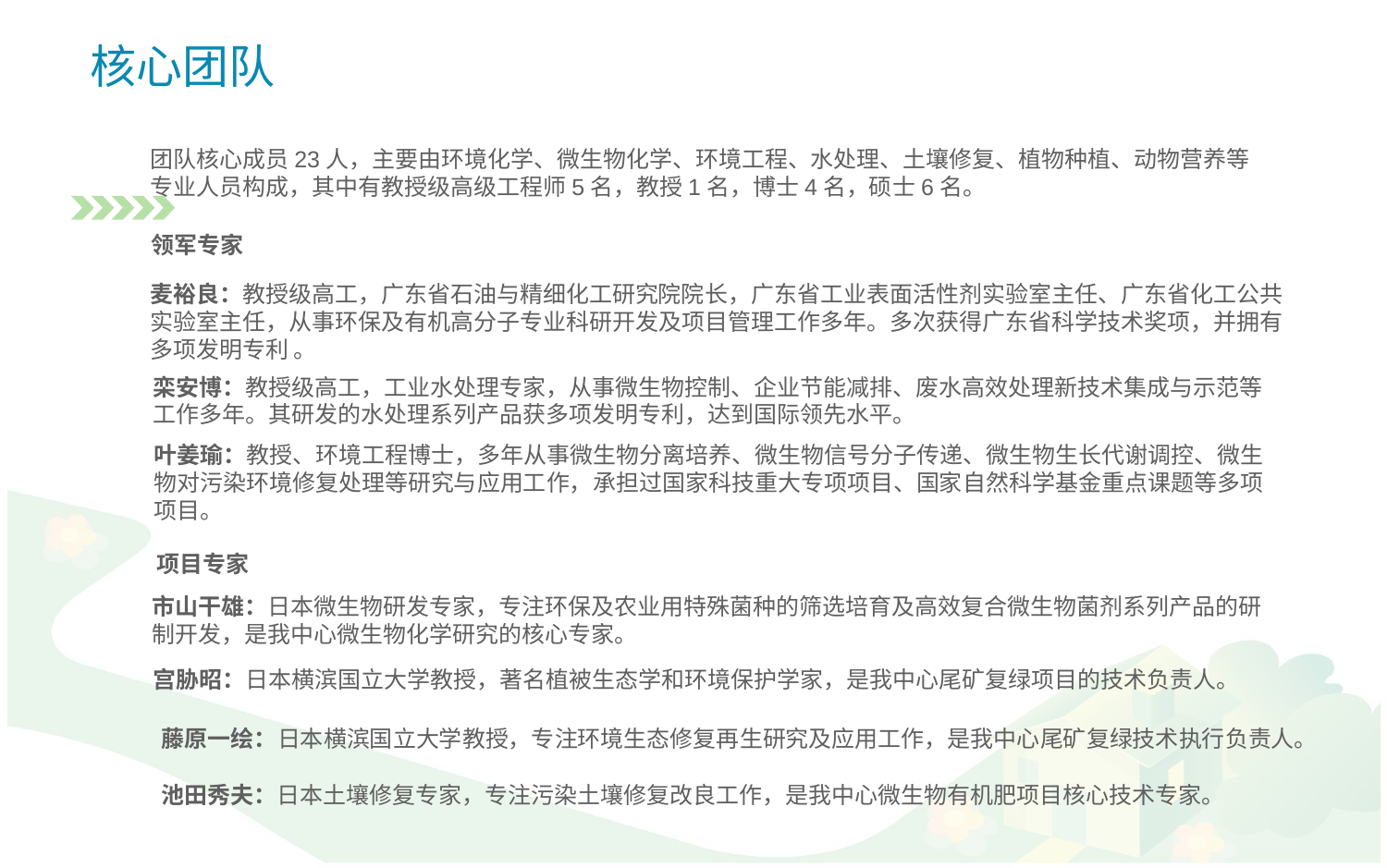

# 核心团队
团队核心成员23人，主要由环境化学、微生物化学、环境工程、水处理、土壤修复、植物种植、动物营养等专业人员构成，其中有教授级高级工程师5名，教授1名，博士4名，硕士6名。
领军专家
麦裕良：教授级高工，广东省石油与精细化工研究院院长，广东省工业表面活性剂实验室主任、广东省化工公共实验室主任，从事环保及有机高分子专业科研开发及项目管理工作多年。多次获得广东省科学技术奖项，并拥有多项发明专利 。
栾安博：教授级高工，工业水处理专家，从事微生物控制、企业节能减排、废水高效处理新技术集成与示范等工作多年。其研发的水处理系列产品获多项发明专利，达到国际领先水平。
叶姜瑜：教授、环境工程博士，多年从事微生物分离培养、微生物信号分子传递、微生物生长代谢调控、微生物对污染环境修复处理等研究与应用工作，承担过国家科技重大专项项目、国家自然科学基金重点课题等多项项目。
项目专家
市山干雄：日本微生物研发专家，专注环保及农业用特殊菌种的筛选培育及高效复合微生物菌剂系列产品的研制开发，是我中心微生物化学研究的核心专家。
宫胁昭：日本横滨国立大学教授，著名植被生态学和环境保护学家，是我中心尾矿复绿项目的技术负责人。
藤原一绘：日本横滨国立大学教授，专注环境生态修复再生研究及应用工作，是我中心尾矿复绿技术执行负责人。
池田秀夫：日本土壤修复专家，专注污染土壤修复改良工作，是我中心微生物有机肥项目核心技术专家。